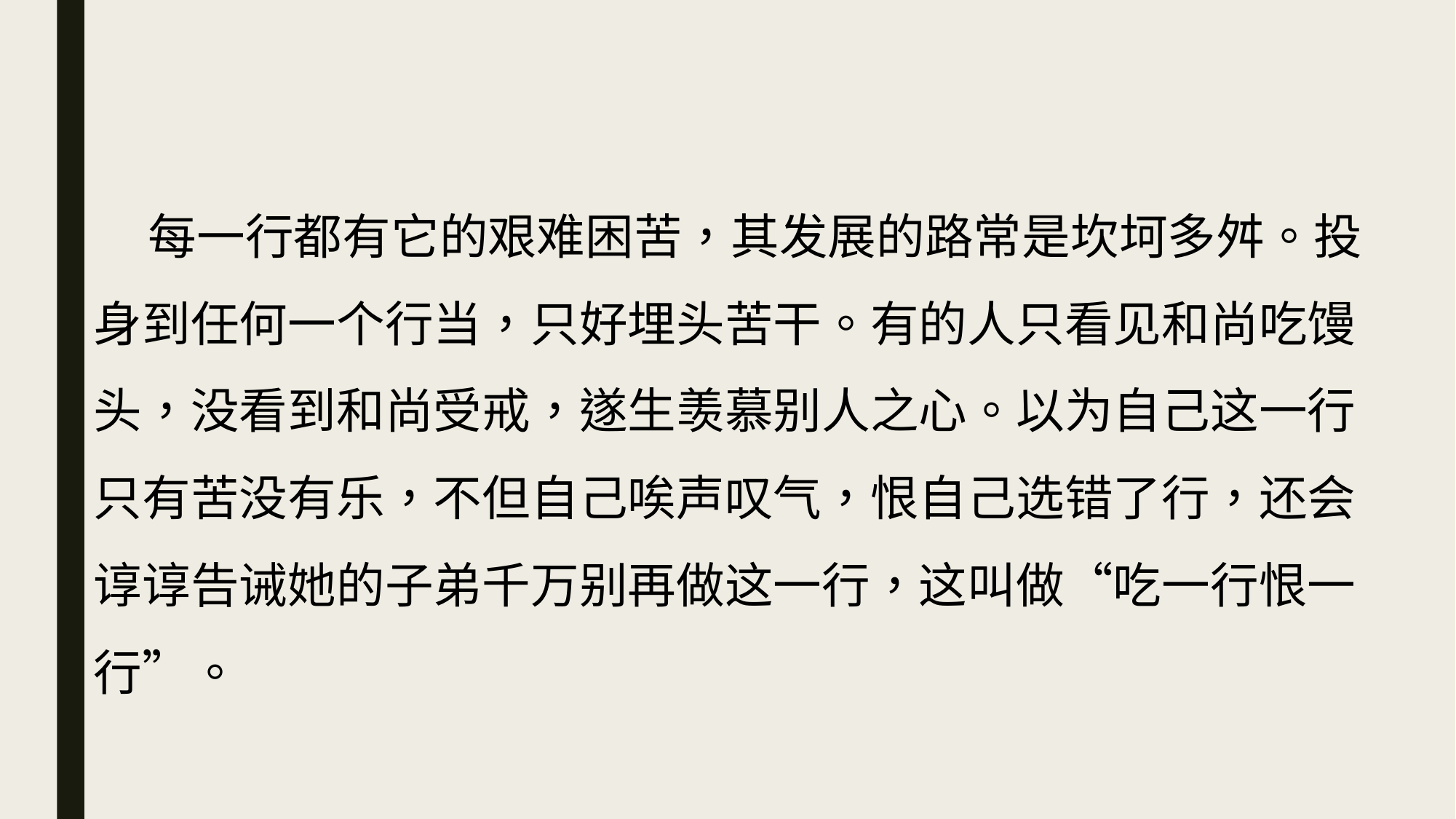

每一行都有它的艰难困苦，其发展的路常是坎坷多舛。投身到任何一个行当，只好埋头苦干。有的人只看见和尚吃馒头，没看到和尚受戒，遂生羡慕别人之心。以为自己这一行只有苦没有乐，不但自己唉声叹气，恨自己选错了行，还会谆谆告诫她的子弟千万别再做这一行，这叫做“吃一行恨一行”。